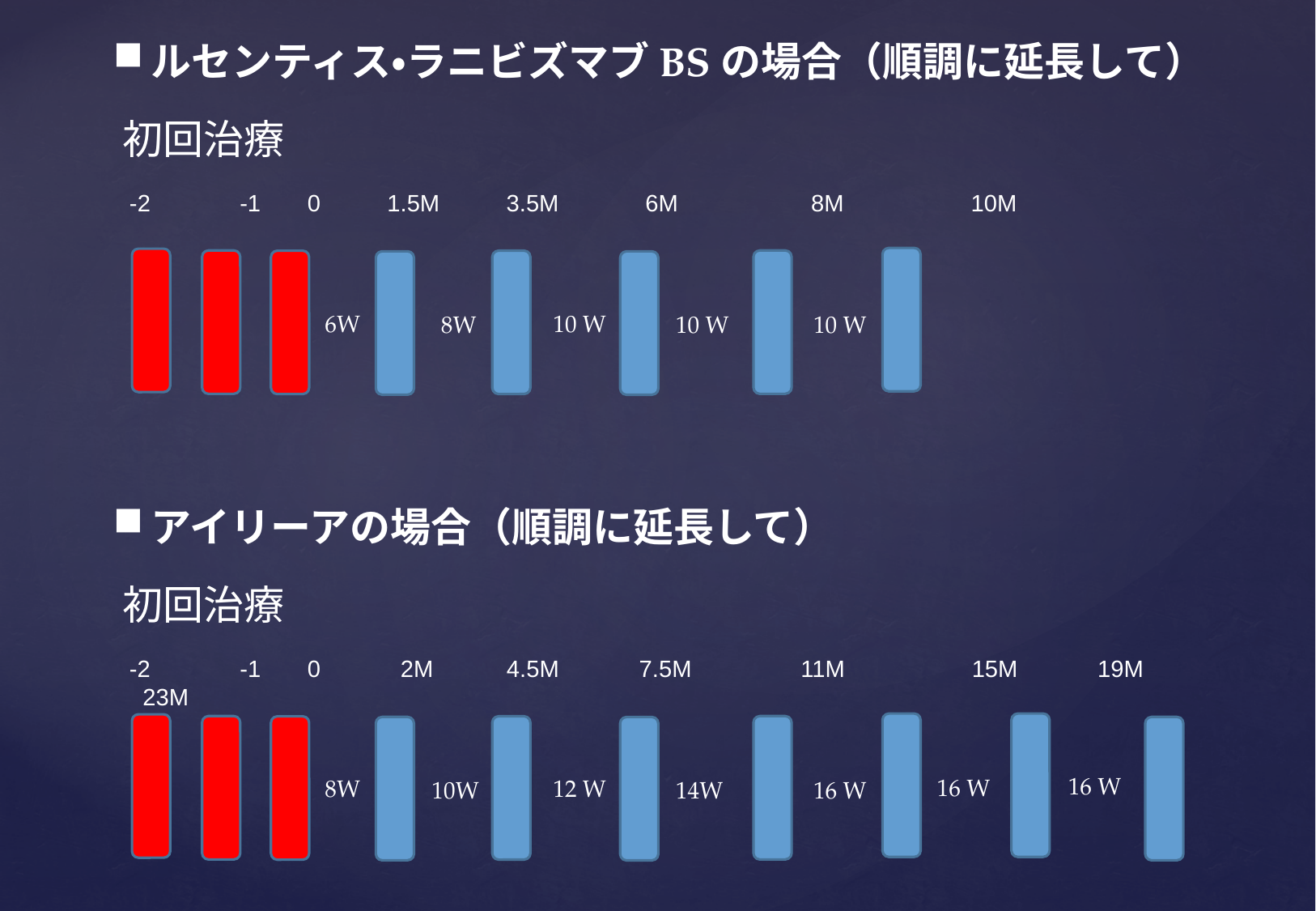

ルセンティス・ラニビズマブBSの場合（順調に延長して）
初回治療
-2   　 　 -1       0          1.5M          3.5M             6M           　　8M　　　    　10M

10 W
6W
8W
10 W
10 W
アイリーアの場合（順調に延長して）
初回治療
-2   　 　 -1       0            2M           4.5M            7.5M           　11M　　　    　15M            19M              23M

16 W
16 W
12 W
8W
10W
14W
16 W